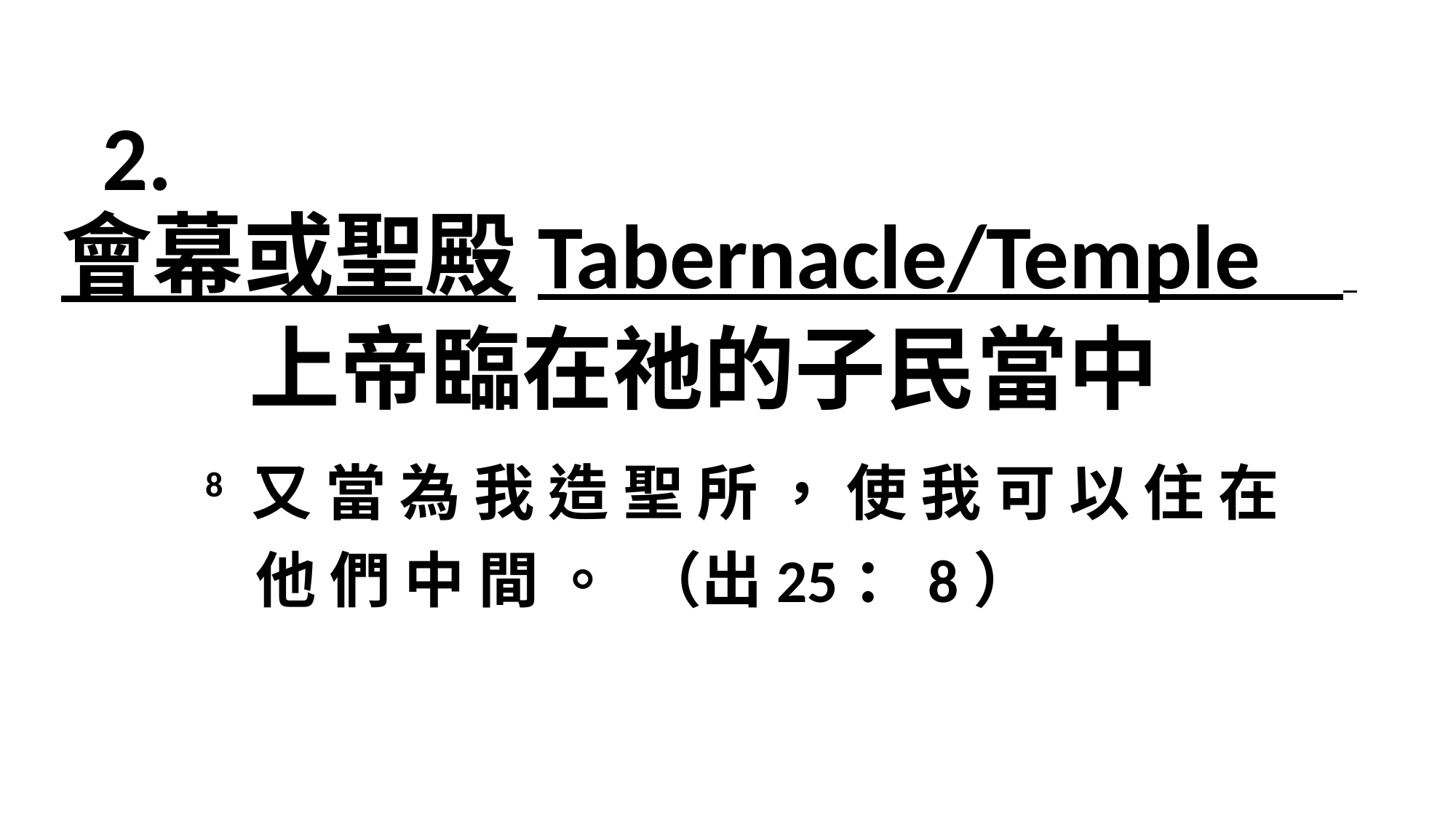

2. 會幕或聖殿Tabernacle/Temple
        上帝臨在祂的子民當中
       8 又 當 為 我 造 聖 所 ， 使 我 可 以 住 在
             他 們 中 間 。  （出25：8）